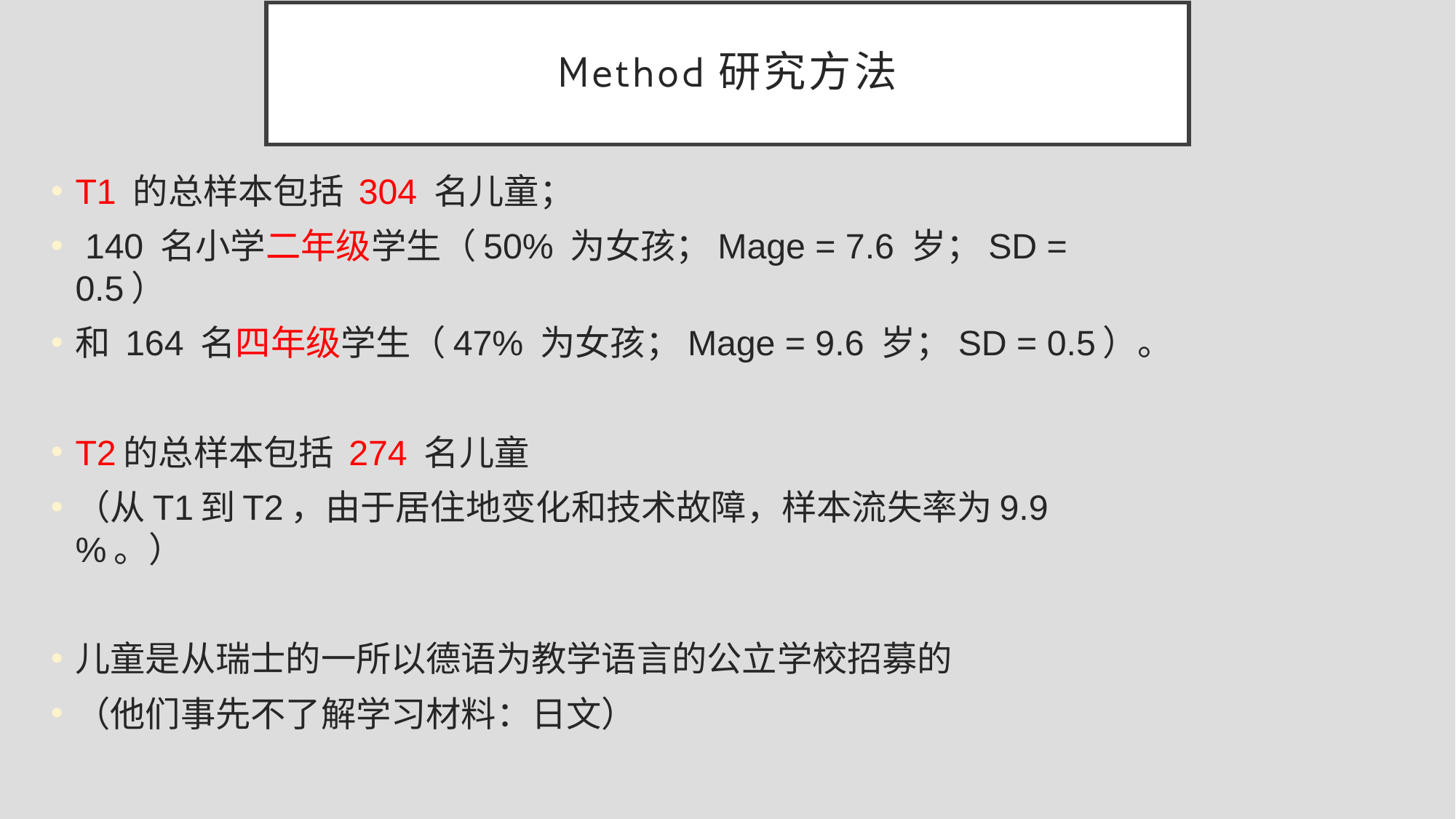

# Method研究方法
T1 的总样本包括 304 名儿童；
 140 名小学二年级学生（50% 为女孩；Mage = 7.6 岁；SD = 0.5）
和 164 名四年级学生（47% 为女孩；Mage = 9.6 岁；SD = 0.5）。

T2的总样本包括 274 名儿童
（从T1到T2，由于居住地变化和技术故障，样本流失率为9.9%。）

儿童是从瑞士的一所以德语为教学语言的公立学校招募的
（他们事先不了解学习材料：日文）